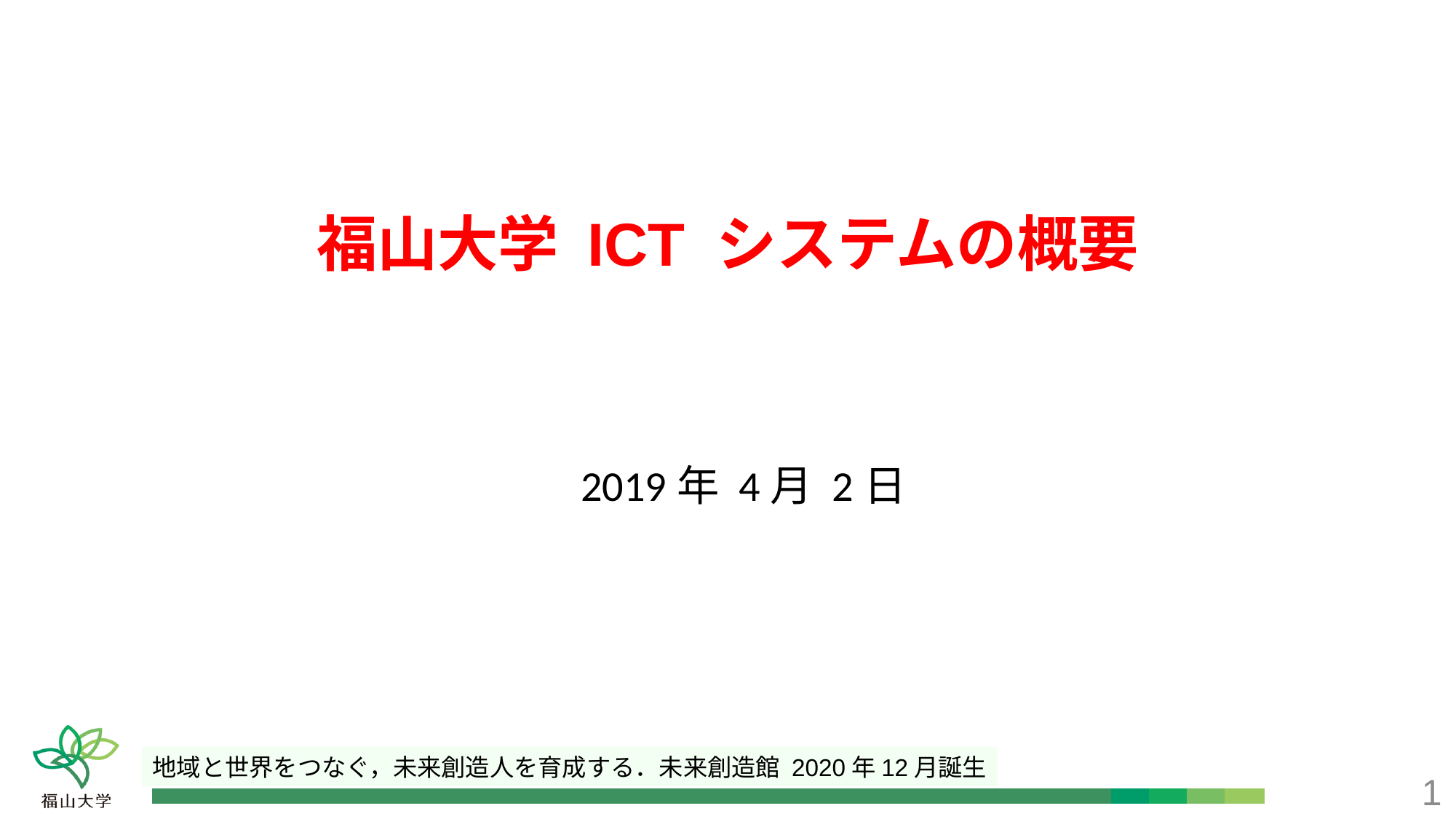

# 福山大学 ICT システムの概要
2019年 4月 2日

1